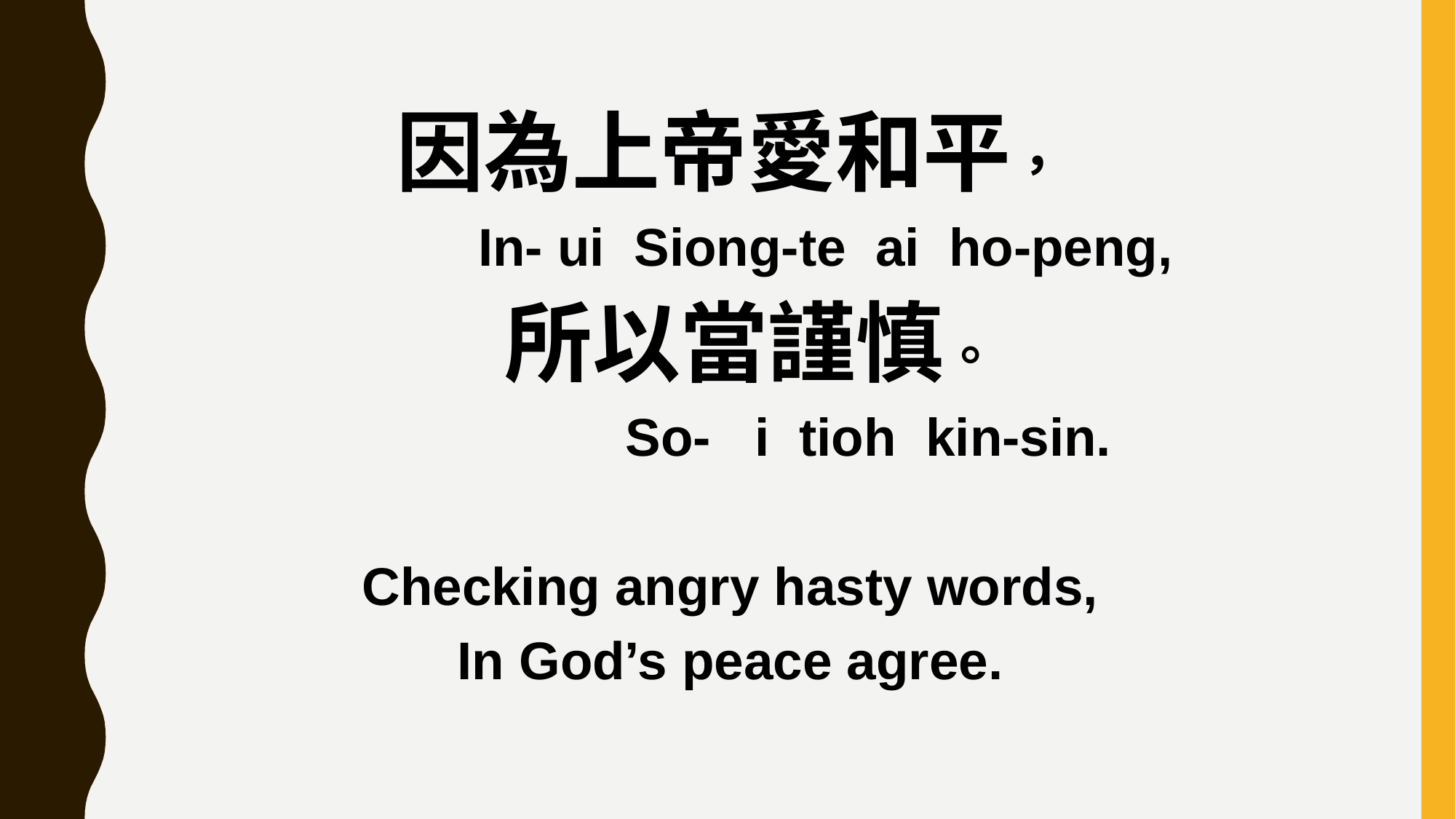

因為上帝愛和平，
                   In- ui  Siong-te  ai  ho-peng,
 所以當謹慎。
                             So-   i  tioh  kin-sin.

Checking angry hasty words,
In God’s peace agree.